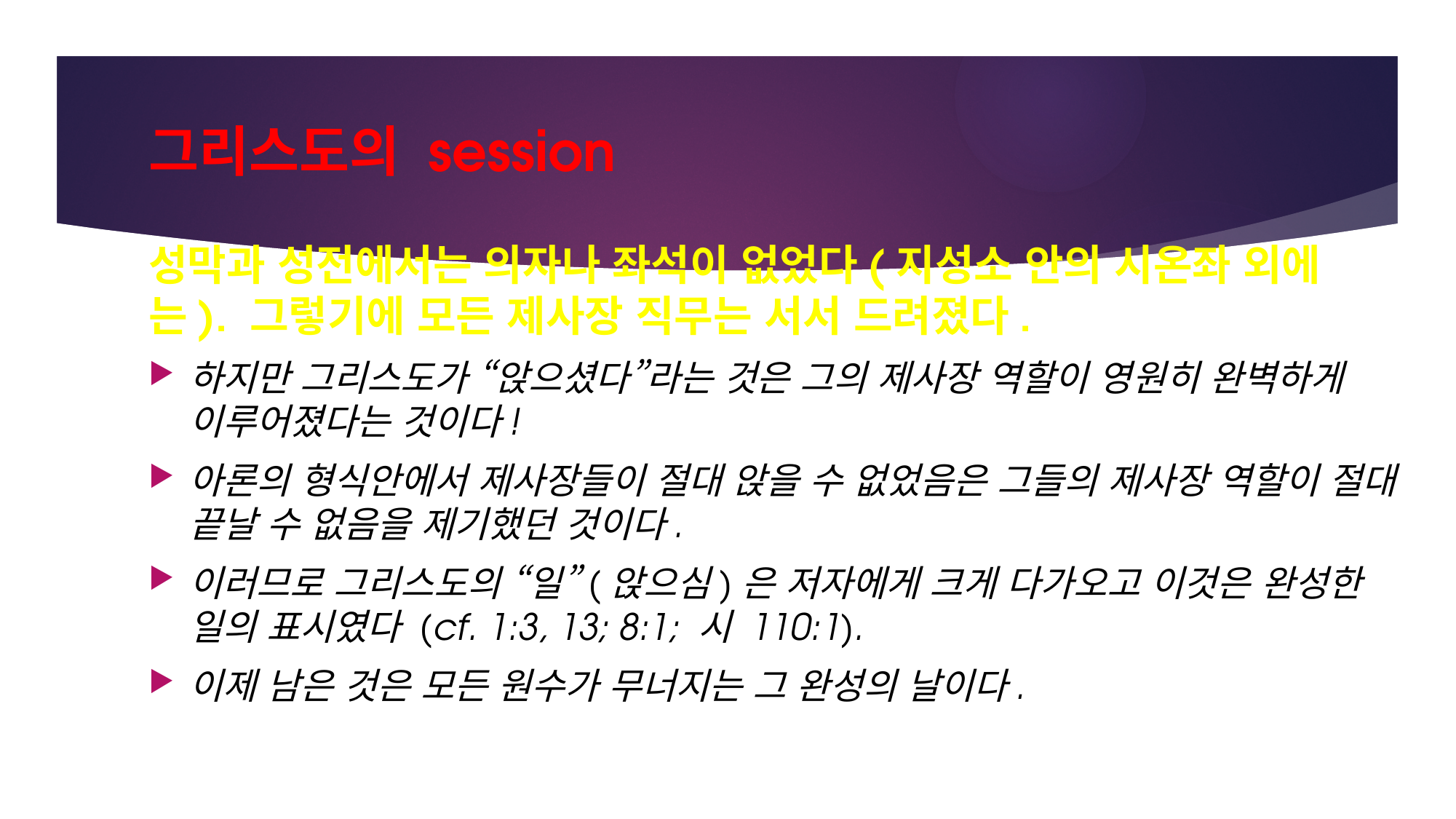

# 그리스도의 session
성막과 성전에서는 의자나 좌석이 없었다(지성소 안의 시온좌 외에는). 그렇기에 모든 제사장 직무는 서서 드려졌다.
하지만 그리스도가 “앉으셨다”라는 것은 그의 제사장 역할이 영원히 완벽하게 이루어졌다는 것이다!
아론의 형식안에서 제사장들이 절대 앉을 수 없었음은 그들의 제사장 역할이 절대 끝날 수 없음을 제기했던 것이다.
이러므로 그리스도의 “일”(앉으심)은 저자에게 크게 다가오고 이것은 완성한 일의 표시였다 (cf. 1:3, 13; 8:1; 시 110:1).
이제 남은 것은 모든 원수가 무너지는 그 완성의 날이다.